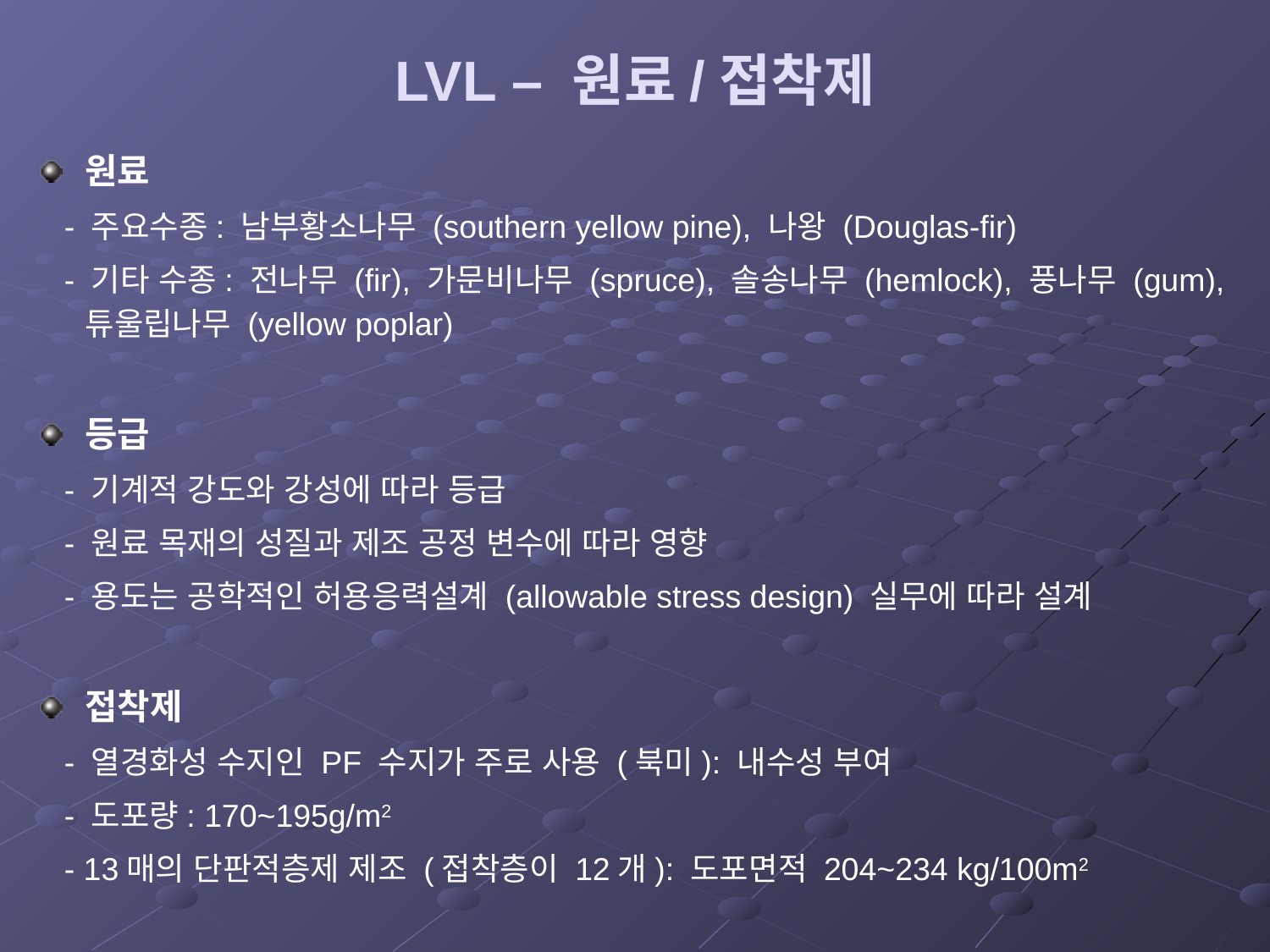

# LVL – 원료/접착제
원료
   - 주요수종: 남부황소나무 (southern yellow pine), 나왕 (Douglas-fir)
   - 기타 수종: 전나무 (fir), 가문비나무 (spruce), 솔송나무 (hemlock), 풍나무 (gum), 튜울립나무 (yellow poplar)

등급
   - 기계적 강도와 강성에 따라 등급
   - 원료 목재의 성질과 제조 공정 변수에 따라 영향
   - 용도는 공학적인 허용응력설계 (allowable stress design) 실무에 따라 설계

접착제
   - 열경화성 수지인 PF 수지가 주로 사용 (북미): 내수성 부여
   - 도포량: 170~195g/m2
   - 13매의 단판적층제 제조 (접착층이 12개): 도포면적 204~234 kg/100m2